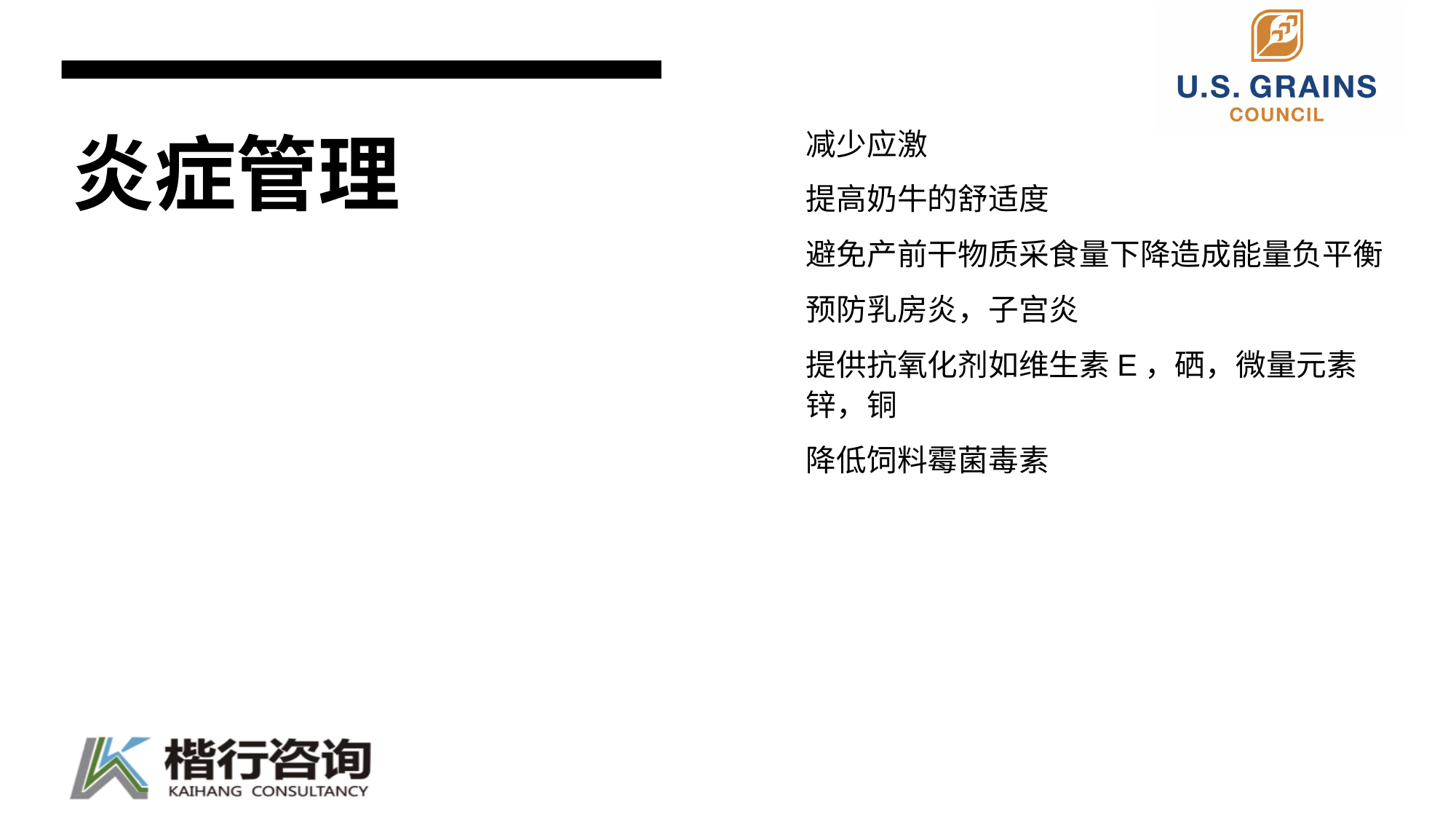

减少应激
提高奶牛的舒适度
避免产前干物质采食量下降造成能量负平衡
预防乳房炎，子宫炎
提供抗氧化剂如维生素E，硒，微量元素锌，铜
降低饲料霉菌毒素
# 炎症管理